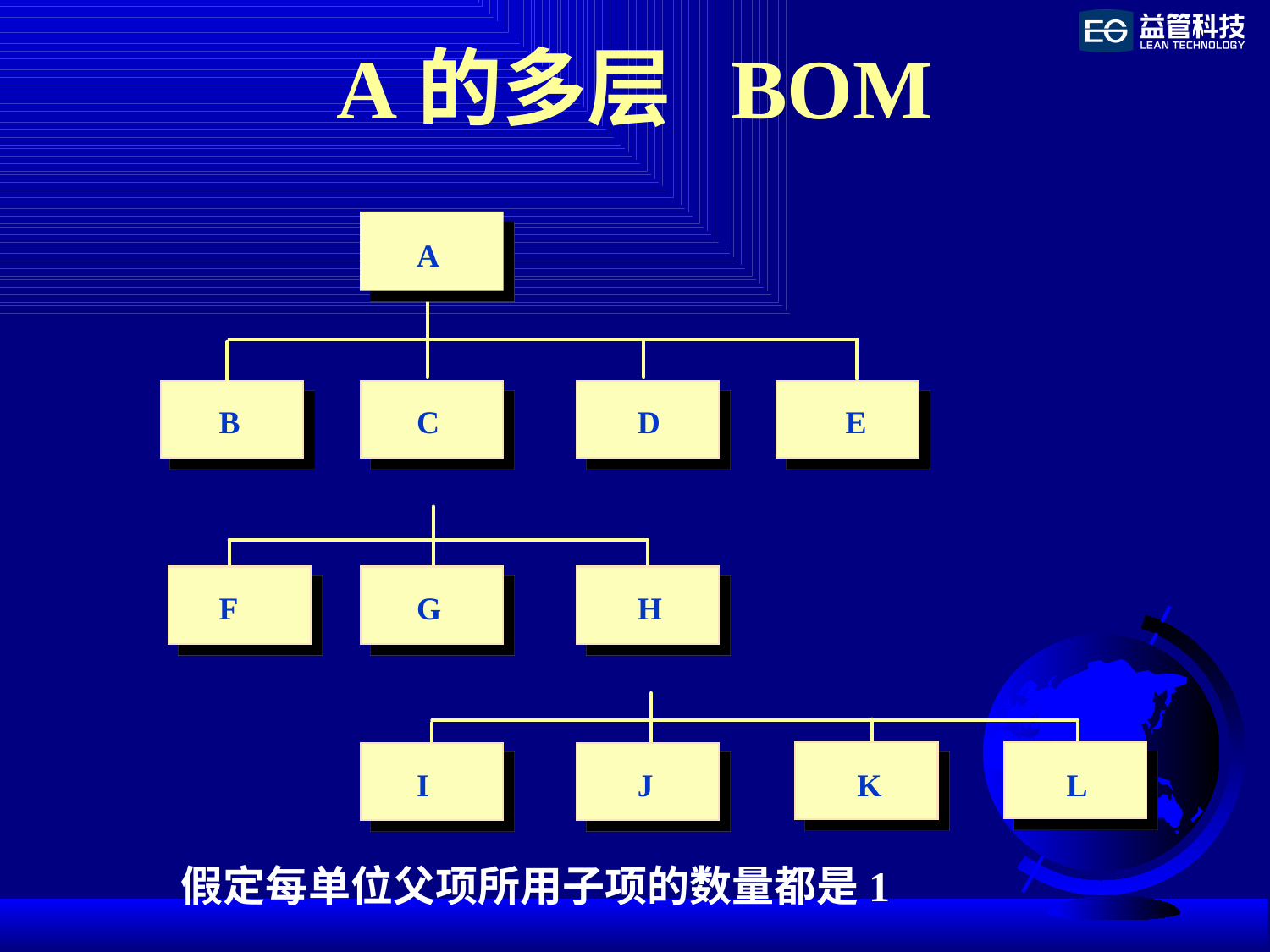

# A的多层  BOM

A

B
C
D
E

F
G
H

I
J
K
L

假定每单位父项所用子项的数量都是1

14